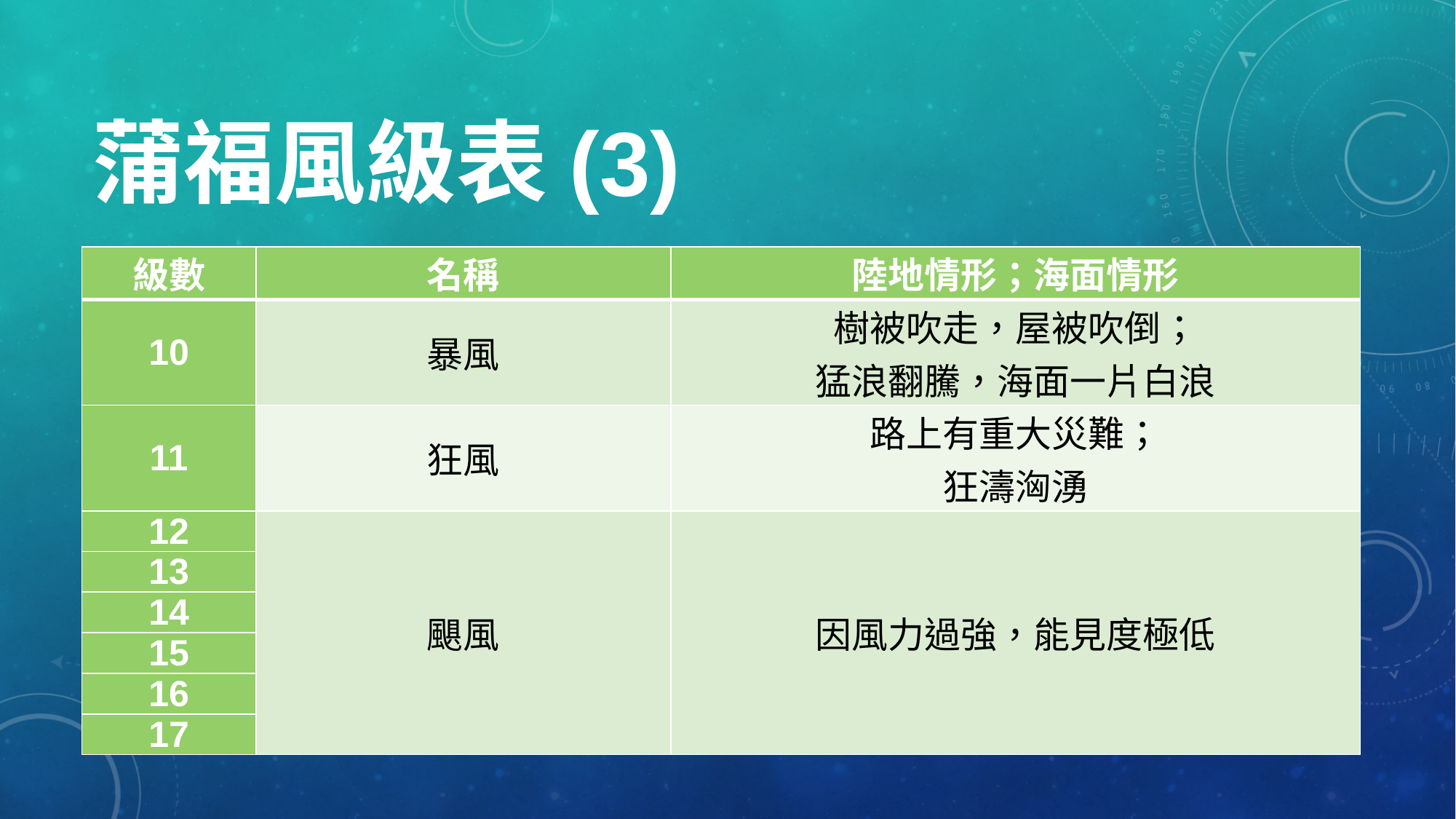

# 蒲福風級表(3)
| 級數 | 名稱 | 陸地情形；海面情形 |
| --- | --- | --- |
| 10 | 暴風 | 樹被吹走，屋被吹倒； 猛浪翻騰，海面一片白浪 |
| 11 | 狂風 | 路上有重大災難； 狂濤洶湧 |
| 12 | 颶風 | 因風力過強，能見度極低 |
| 13 |  |  |
| 14 |  |  |
| 15 |  |  |
| 16 |  |  |
| 17 |  |  |